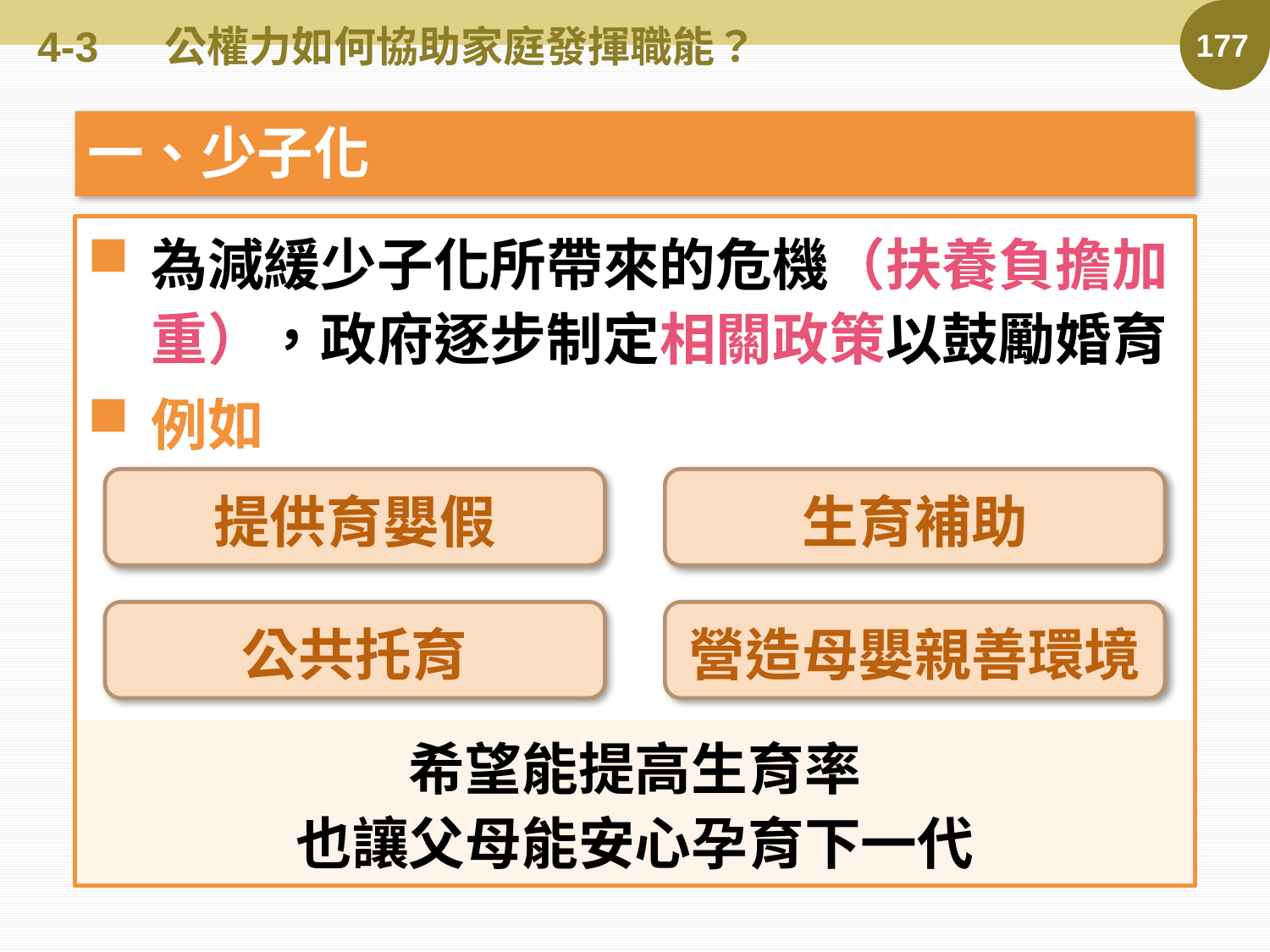

# 4-3	公權力如何協助家庭發揮職能？
177
一、少子化
為減緩少子化所帶來的危機（扶養負擔加重），政府逐步制定相關政策以鼓勵婚育
例如
提供育嬰假
生育補助
公共托育
營造母嬰親善環境
希望能提高生育率
也讓父母能安心孕育下一代